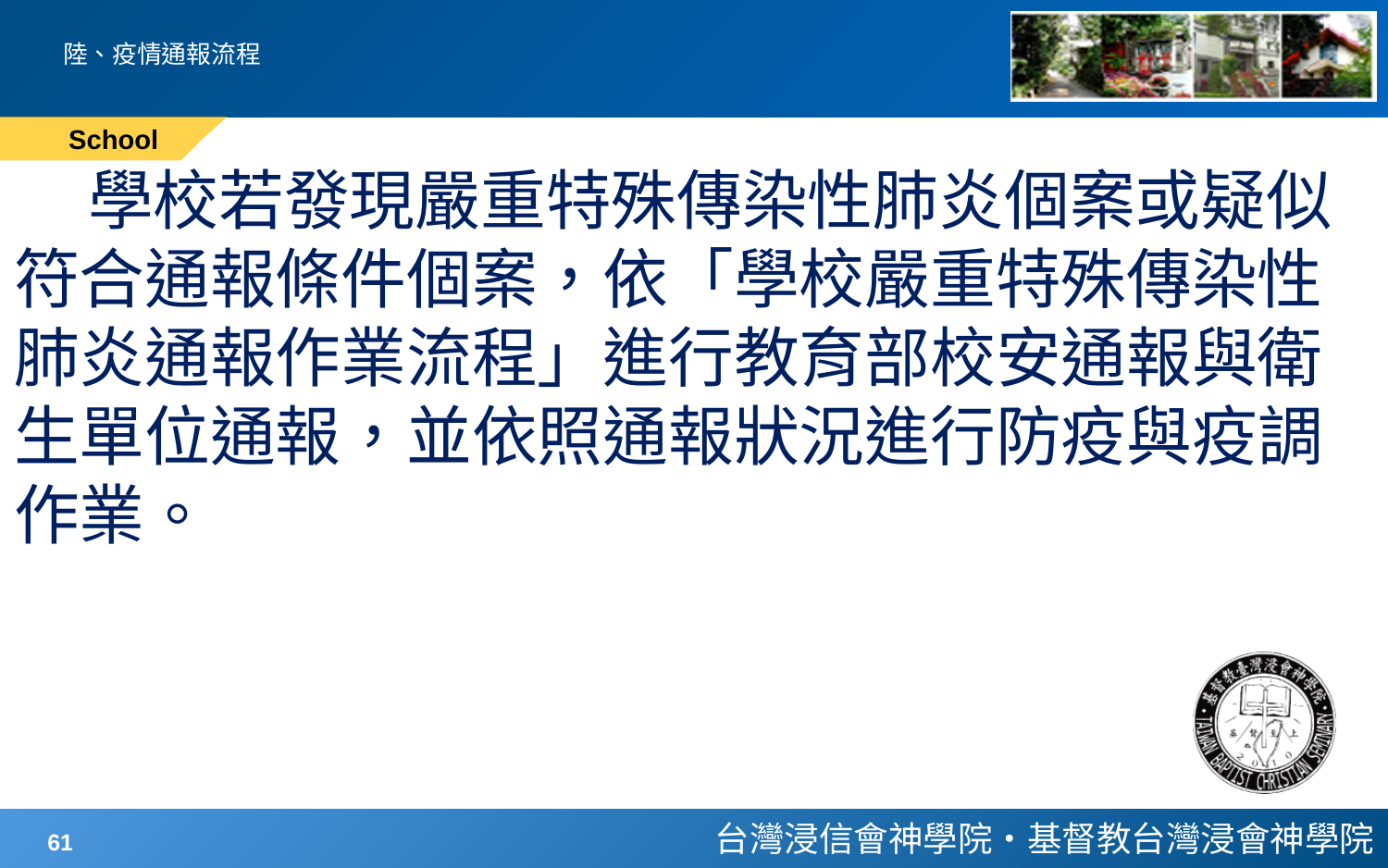

# 陸、疫情通報流程
School
    學校若發現嚴重特殊傳染性肺炎個案或疑似符合通報條件個案，依「學校嚴重特殊傳染性肺炎通報作業流程」進行教育部校安通報與衛生單位通報，並依照通報狀況進行防疫與疫調作業。